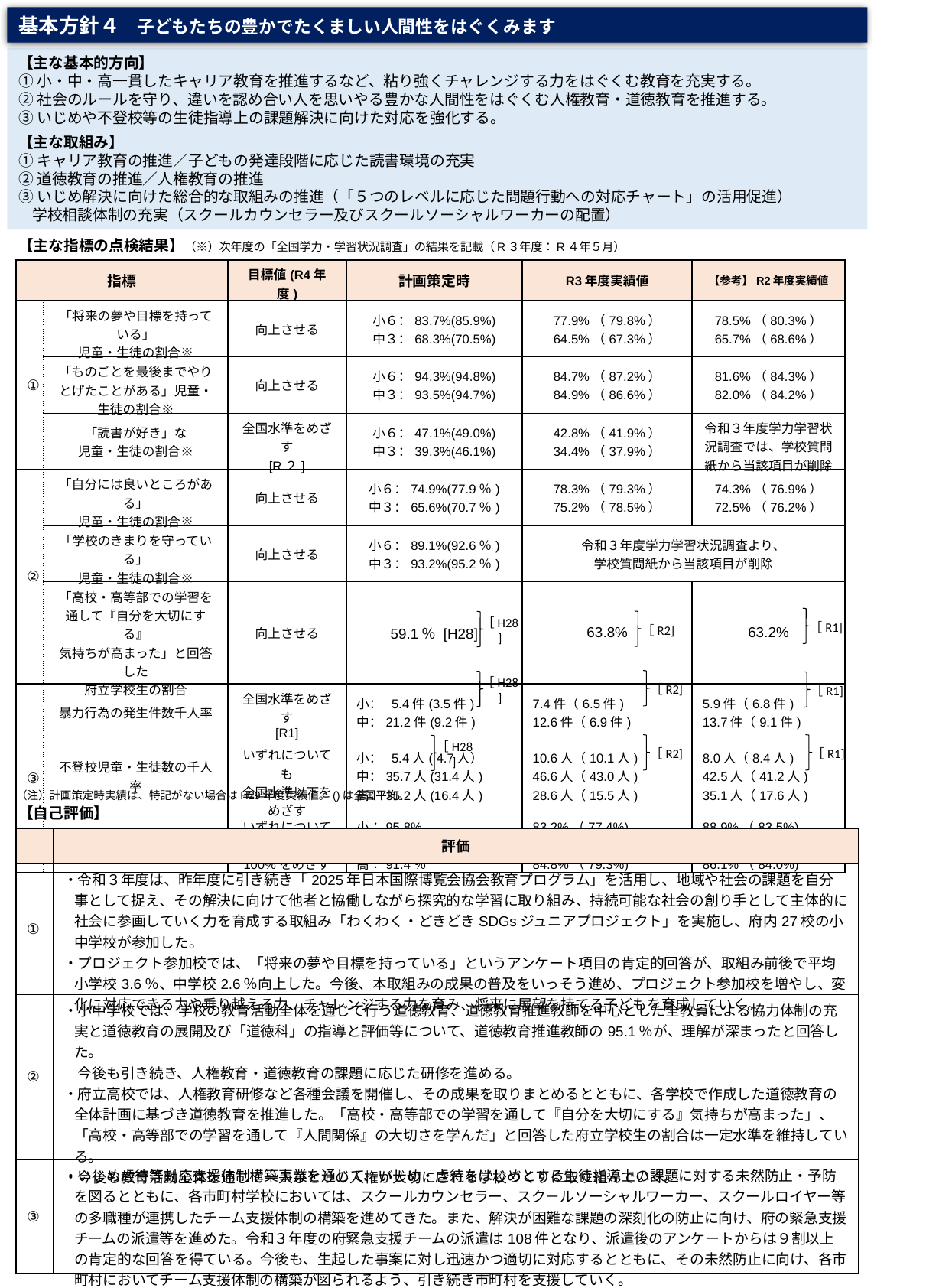

基本方針４　子どもたちの豊かでたくましい人間性をはぐくみます
【主な基本的方向】
①小・中・高一貫したキャリア教育を推進するなど、粘り強くチャレンジする力をはぐくむ教育を充実する。
②社会のルールを守り、違いを認め合い人を思いやる豊かな人間性をはぐくむ人権教育・道徳教育を推進する。
③いじめや不登校等の生徒指導上の課題解決に向けた対応を強化する。

【主な取組み】
①キャリア教育の推進／子どもの発達段階に応じた読書環境の充実
②道徳教育の推進／人権教育の推進
③いじめ解決に向けた総合的な取組みの推進（「５つのレベルに応じた問題行動への対応チャート」の活用促進）
   学校相談体制の充実（スクールカウンセラー及びスクールソーシャルワーカーの配置）
【主な指標の点検結果】（※）次年度の「全国学力・学習状況調査」の結果を記載（R３年度：R４年５月）

| 指標 |  | 目標値(R4年度) | 計画策定時 | R3年度実績値 | 【参考】R2年度実績値 |
| --- | --- | --- | --- | --- | --- |
| ① | 「将来の夢や目標を持っている」 児童・生徒の割合※ | 向上させる | 小６：83.7%(85.9%) 中３：68.3%(70.5%) | 77.9%（79.8%） 64.5%（67.3%） | 78.5%（80.3%） 65.7%（68.6%） |
|  | 「ものごとを最後までやりとげたことがある」児童・生徒の割合※ | 向上させる | 小６：94.3%(94.8%) 中３：93.5%(94.7%) | 84.7%（87.2%） 84.9%（86.6%） | 81.6%（84.3%） 82.0%（84.2%） |
|  | 「読書が好き」な 児童・生徒の割合※ | 全国水準をめざす [R２] | 小６：47.1%(49.0%) 中３：39.3%(46.1%) | 42.8%（41.9%） 34.4%（37.9%） | 令和３年度学力学習状況調査では、学校質問紙から当該項目が削除 |
| ② | 「自分には良いところがある」 児童・生徒の割合※ | 向上させる | 小６：74.9%(77.9％) 中３：65.6%(70.7％) | 78.3%（79.3%） 75.2%（78.5%） | 74.3%（76.9%） 72.5%（76.2%） |
|  | 「学校のきまりを守っている」 児童・生徒の割合※ | 向上させる | 小６：89.1%(92.6％) 中３：93.2%(95.2％) | 令和３年度学力学習状況調査より、 学校質問紙から当該項目が削除 |  |
|  | 「高校・高等部での学習を 通して『自分を大切にする』 気持ちが高まった」と回答した 府立学校生の割合 | 向上させる | 59.1％ [H28] | 63.8% | 63.2% |
| ③ | 暴力行為の発生件数千人率 | 全国水準をめざす [R1] | 小： 5.4件(3.5件) 中：21.2件(9.2件) | 7.4件（6.5件) 12.6件（6.9件) | 5.9件（6.8件) 13.7件（9.1件) |
|  | 不登校児童・生徒数の千人率 | いずれについても 全国水準以下を めざす | 小： 5.4人( 4.7人） 　 中：35.7人(31.4人) 高：35.2人(16.4人) | 10.6人（10.1人) 46.6人（43.0人) 28.6人（15.5人) | 8.0人（8.4人) 42.5人（41.2人) 35.1人（17.6人) |
|  | いじめの解消率 | いずれについても 100%をめざす | 小：95.8% 中：92.1% 高：91.4％ | 83.2%（77.4%) 75.3%（76.9%) 84.8%（79.3%) | 88.9%（83.5%) 76.0%（81.6%) 86.1%（84.0%) |

［R1]

［R2]

［H28]

［R2]

［H28]

［R1]

［R2]

［R1]

［H28]
（注）計画策定時実績は、特記がない場合はH29年度実績値。()は全国平均。
【自己評価】
|  | 評価 |
| --- | --- |
| ① | ・令和３年度は、昨年度に引き続き「2025年日本国際博覧会協会教育プログラム」を活用し、地域や社会の課題を自分事として捉え、その解決に向けて他者と協働しながら探究的な学習に取り組み、持続可能な社会の創り手として主体的に社会に参画していく力を育成する取組み「わくわく・どきどきSDGsジュニアプロジェクト」を実施し、府内27校の小中学校が参加した。 ・プロジェクト参加校では、「将来の夢や目標を持っている」というアンケート項目の肯定的回答が、取組み前後で平均小学校3.6％、中学校2.6％向上した。今後、本取組みの成果の普及をいっそう進め、プロジェクト参加校を増やし、変化に対応できる力や乗り越える力、チャレンジする力を育み、将来に展望を持てる子どもを育成していく。 |
| ② | ・小中学校では、学校の教育活動全体を通じて行う道徳教育、道徳教育推進教師を中心とした全教員による協力体制の充実と道徳教育の展開及び「道徳科」の指導と評価等について、道徳教育推進教師の95.1％が、理解が深まったと回答した。 　今後も引き続き、人権教育・道徳教育の課題に応じた研修を進める。 ・府立高校では、人権教育研修など各種会議を開催し、その成果を取りまとめるとともに、各学校で作成した道徳教育の全体計画に基づき道徳教育を推進した。「高校・高等部での学習を通して『自分を大切にする』気持ちが高まった」、「高校・高等部での学習を通して『人間関係』の大切さを学んだ」と回答した府立学校生の割合は一定水準を維持している。 ・今後も教育活動全体を通じて一人ひとりの人権が大切にされる学校づくりに取り組んでいく。 |
| ③ | ・いじめ虐待等対応支援体制構築事業を通じて、いじめ・虐待をはじめとする生徒指導上の課題に対する未然防止・予防を図るとともに、各市町村学校においては、スクールカウンセラー、スク－ルソーシャルワーカー、スクールロイヤー等の多職種が連携したチーム支援体制の構築を進めてきた。また、解決が困難な課題の深刻化の防止に向け、府の緊急支援チームの派遣等を進めた。令和３年度の府緊急支援チームの派遣は108件となり、派遣後のアンケートからは９割以上の肯定的な回答を得ている。今後も、生起した事案に対し迅速かつ適切に対応するとともに、その未然防止に向け、各市町村においてチーム支援体制の構築が図られるよう、引き続き市町村を支援していく。 |